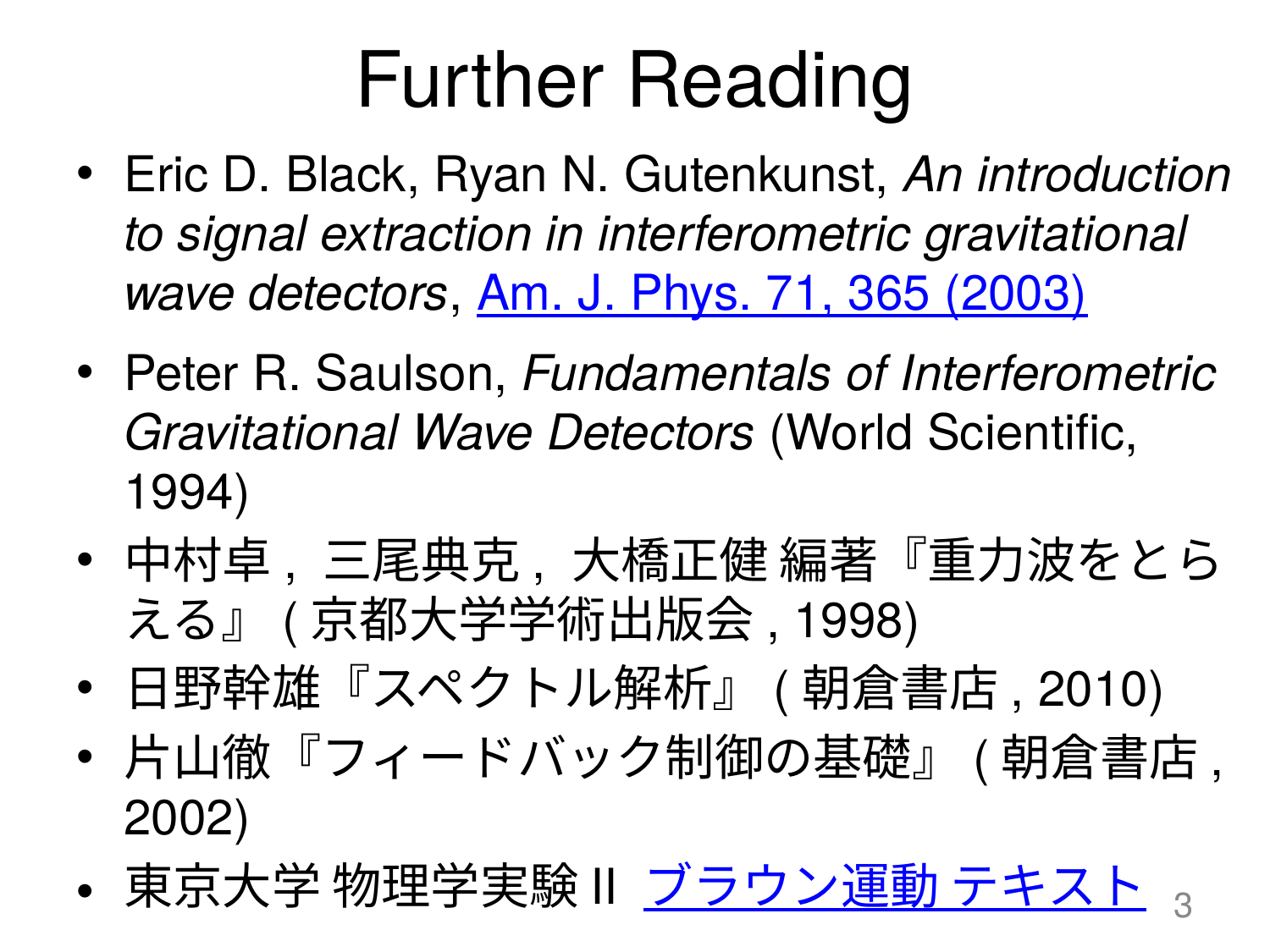

# Further Reading
Eric D. Black, Ryan N. Gutenkunst, An introduction to signal extraction in interferometric gravitational wave detectors, Am. J. Phys. 71, 365 (2003)
Peter R. Saulson, Fundamentals of Interferometric Gravitational Wave Detectors (World Scientific, 1994)
中村卓, 三尾典克, 大橋正健 編著『重力波をとらえる』(京都大学学術出版会, 1998)
日野幹雄『スペクトル解析』(朝倉書店, 2010)
片山徹『フィードバック制御の基礎』(朝倉書店, 2002)
東京大学 物理学実験II ブラウン運動 テキスト

3